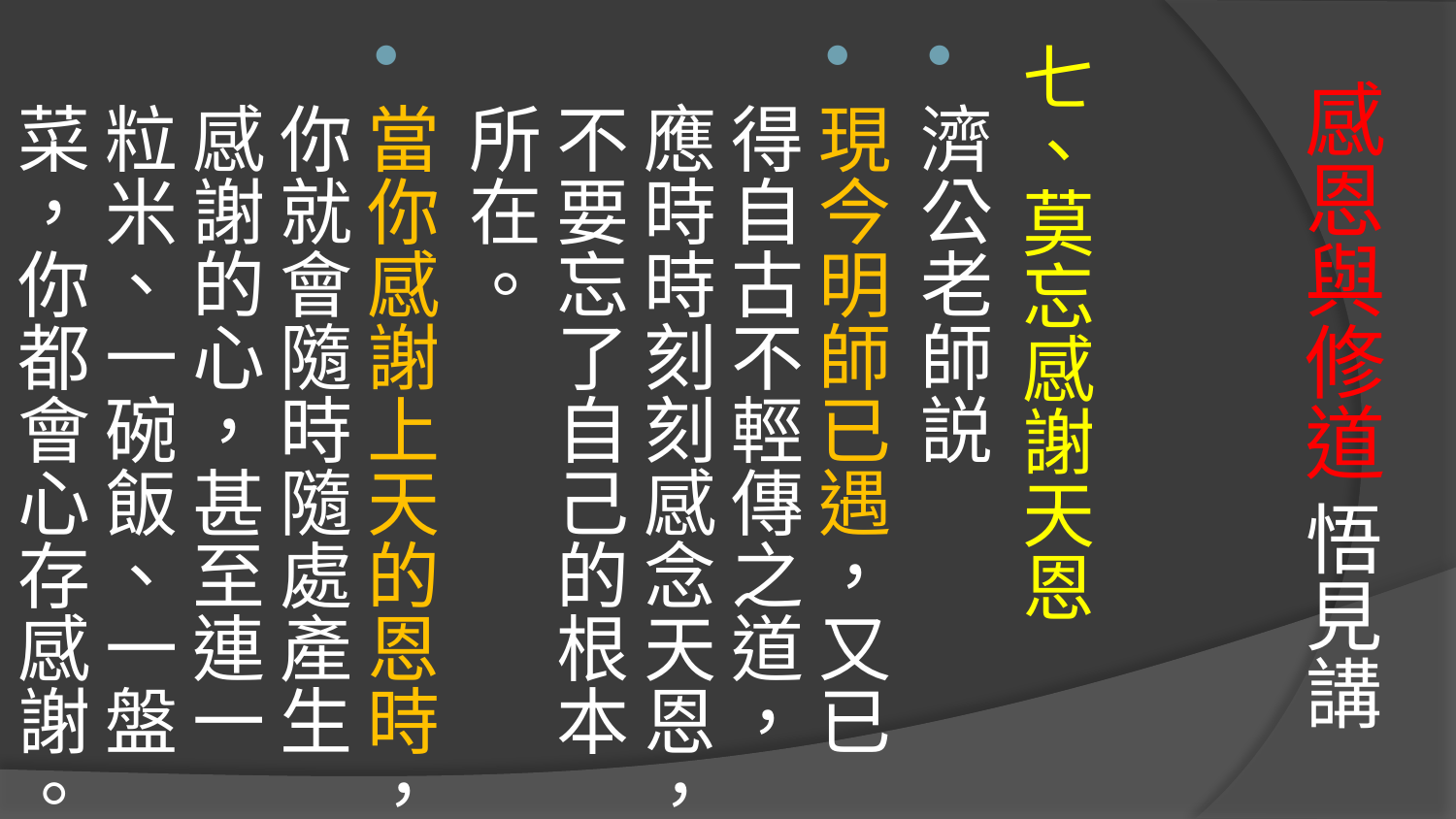

七、莫忘感謝天恩
濟公老師説
現今明師已遇，又已得自古不輕傳之道，應時時刻刻感念天恩，不要忘了自己的根本所在。
當你感謝上天的恩時，你就會隨時隨處產生感謝的心，甚至連一粒米、一碗飯、一盤菜，你都會心存感謝。
# 感恩與修道 悟見講